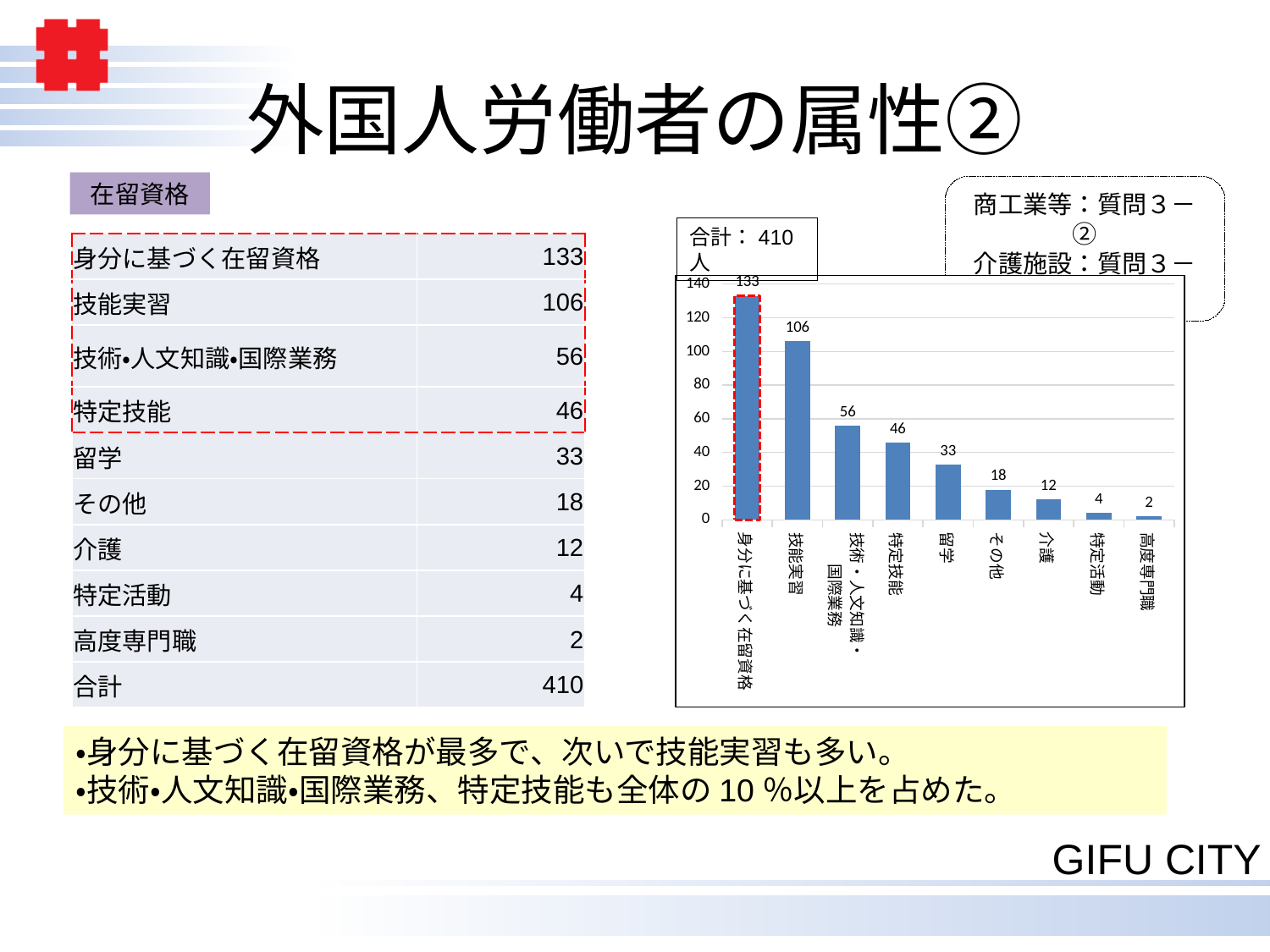

# 外国人労働者の属性②
在留資格
商工業等：質問３－②
介護施設：質問３－②
合計：410人
| 身分に基づく在留資格 | 133 |
| --- | --- |
| 技能実習 | 106 |
| 技術・人文知識・国際業務 | 56 |
| 特定技能 | 46 |
| 留学 | 33 |
| その他 | 18 |
| 介護 | 12 |
| 特定活動 | 4 |
| 高度専門職 | 2 |
| 合計 | 410 |

### Chart

| Category |  |
|---|---|
| 身分に基づく在留資格 | 133.0 |
| 技能実習 | 106.0 |
| 技術・人文知識・
国際業務 | 56.0 |
| 特定技能 | 46.0 |
| 留学 | 33.0 |
| その他 | 18.0 |
| 介護 | 12.0 |
| 特定活動 | 4.0 |
| 高度専門職 | 2.0 |
・身分に基づく在留資格が最多で、次いで技能実習も多い。
・技術・人文知識・国際業務、特定技能も全体の10％以上を占めた。
8